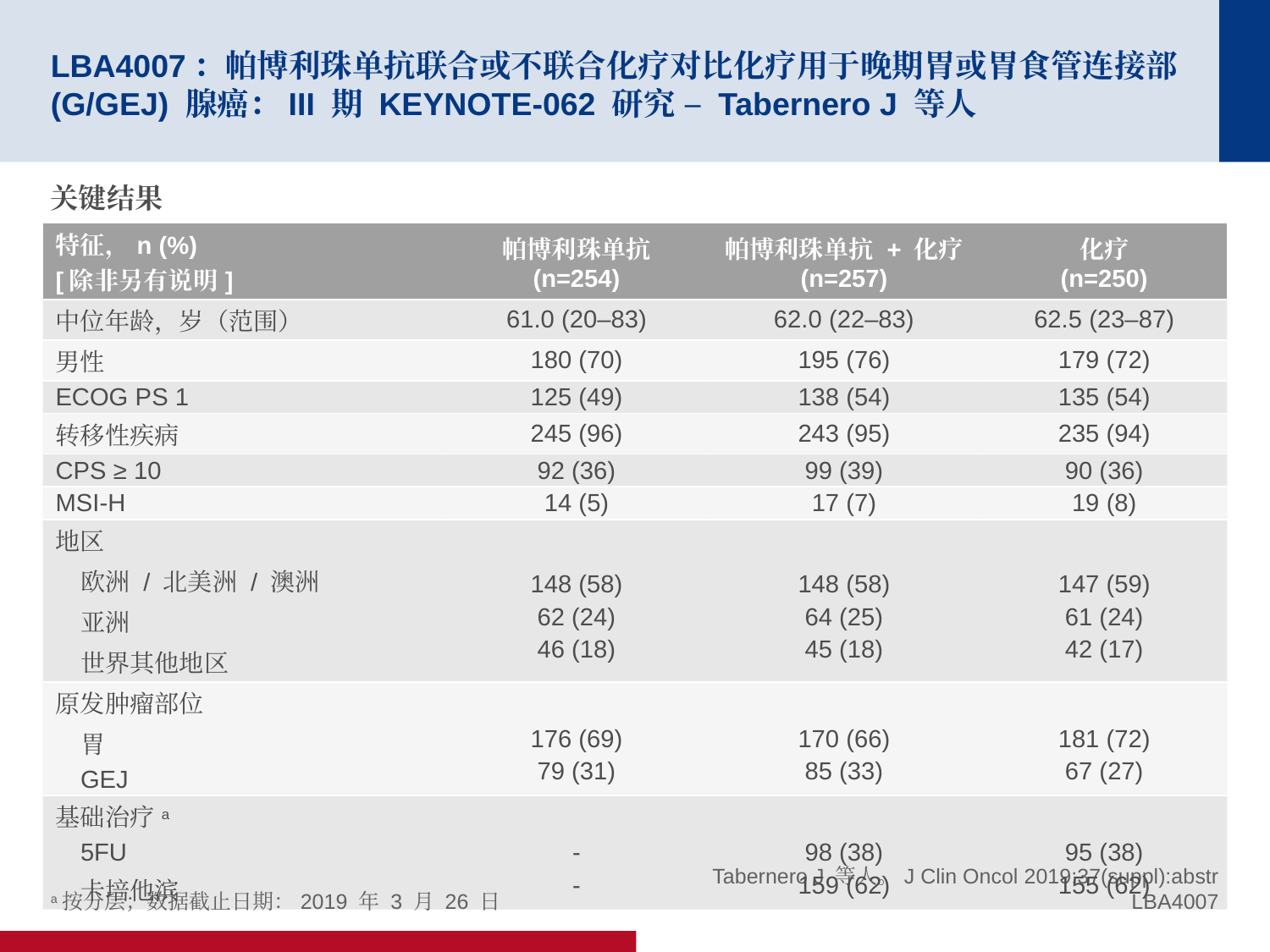

# LBA4007：帕博利珠单抗联合或不联合化疗对比化疗用于晚期胃或胃食管连接部 (G/GEJ) 腺癌：III 期 KEYNOTE-062 研究 – Tabernero J 等人
关键结果

| 特征，n (%) [除非另有说明] | 帕博利珠单抗 (n=254) | 帕博利珠单抗 + 化疗 (n=257) | 化疗 (n=250) |
| --- | --- | --- | --- |
| 中位年龄，岁（范围） | 61.0 (20–83) | 62.0 (22–83) | 62.5 (23–87) |
| 男性 | 180 (70) | 195 (76) | 179 (72) |
| ECOG PS 1 | 125 (49) | 138 (54) | 135 (54) |
| 转移性疾病 | 245 (96) | 243 (95) | 235 (94) |
| CPS ≥ 10 | 92 (36) | 99 (39) | 90 (36) |
| MSI-H | 14 (5) | 17 (7) | 19 (8) |
| 地区 欧洲 / 北美洲 / 澳洲 亚洲 世界其他地区 | 148 (58) 62 (24) 46 (18) | 148 (58) 64 (25) 45 (18) | 147 (59) 61 (24) 42 (17) |
| 原发肿瘤部位 胃 GEJ | 176 (69) 79 (31) | 170 (66) 85 (33) | 181 (72) 67 (27) |
| 基础治疗a 5FU 卡培他滨 | - - | 98 (38) 159 (62) | 95 (38) 155 (62) |
a按分层；数据截止日期：2019 年 3 月 26 日
Tabernero J 等人。J Clin Oncol 2019;37(suppl):abstr LBA4007